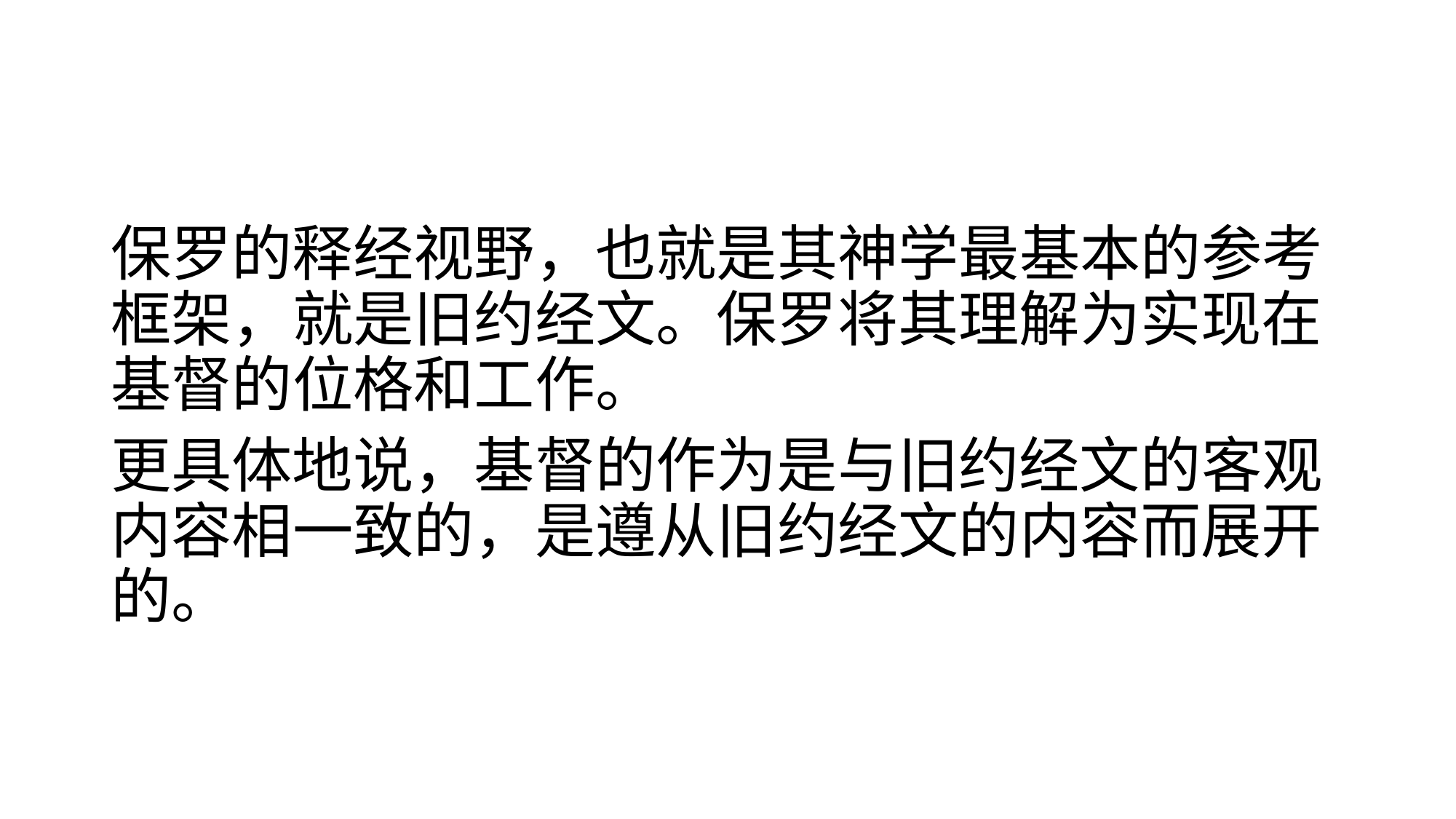

#
保罗的释经视野，也就是其神学最基本的参考框架，就是旧约经文。保罗将其理解为实现在基督的位格和工作。
更具体地说，基督的作为是与旧约经文的客观内容相一致的，是遵从旧约经文的内容而展开的。